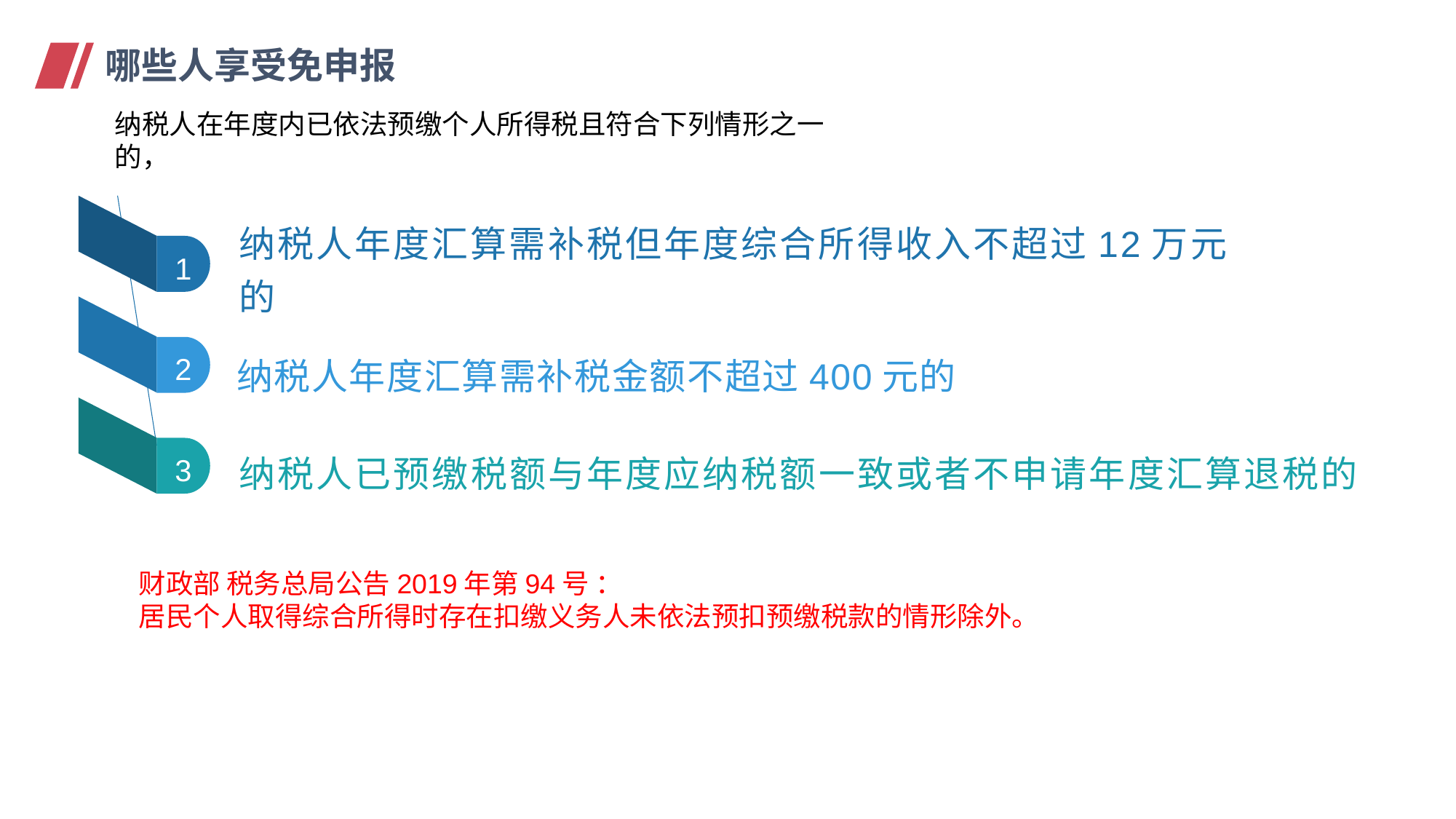

哪些人享受免申报

纳税人在年度内已依法预缴个人所得税且符合下列情形之一的，

1
纳税人年度汇算需补税但年度综合所得收入不超过12万元的

纳税人年度汇算需补税金额不超过400元的
2

3
纳税人已预缴税额与年度应纳税额一致或者不申请年度汇算退税的
财政部 税务总局公告2019年第94号 ：
居民个人取得综合所得时存在扣缴义务人未依法预扣预缴税款的情形除外。